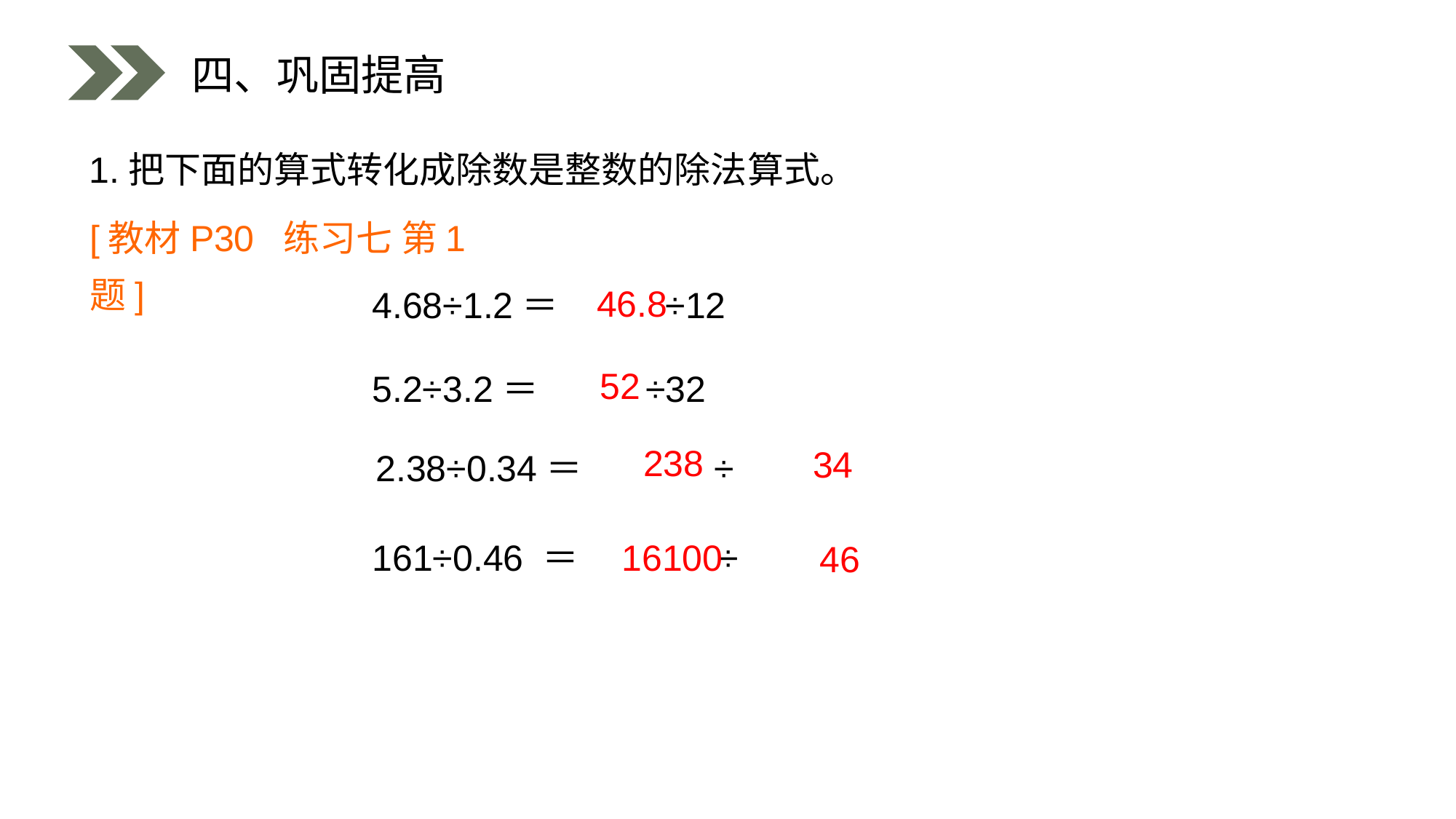

四、巩固提高
1.把下面的算式转化成除数是整数的除法算式。
[教材P30  练习七 第1题]
 46.8
4.68÷1.2＝            ÷12

52
5.2÷3.2＝            ÷32

238
34
2.38÷0.34＝               ÷
16100
161÷0.46 ＝                ÷
46